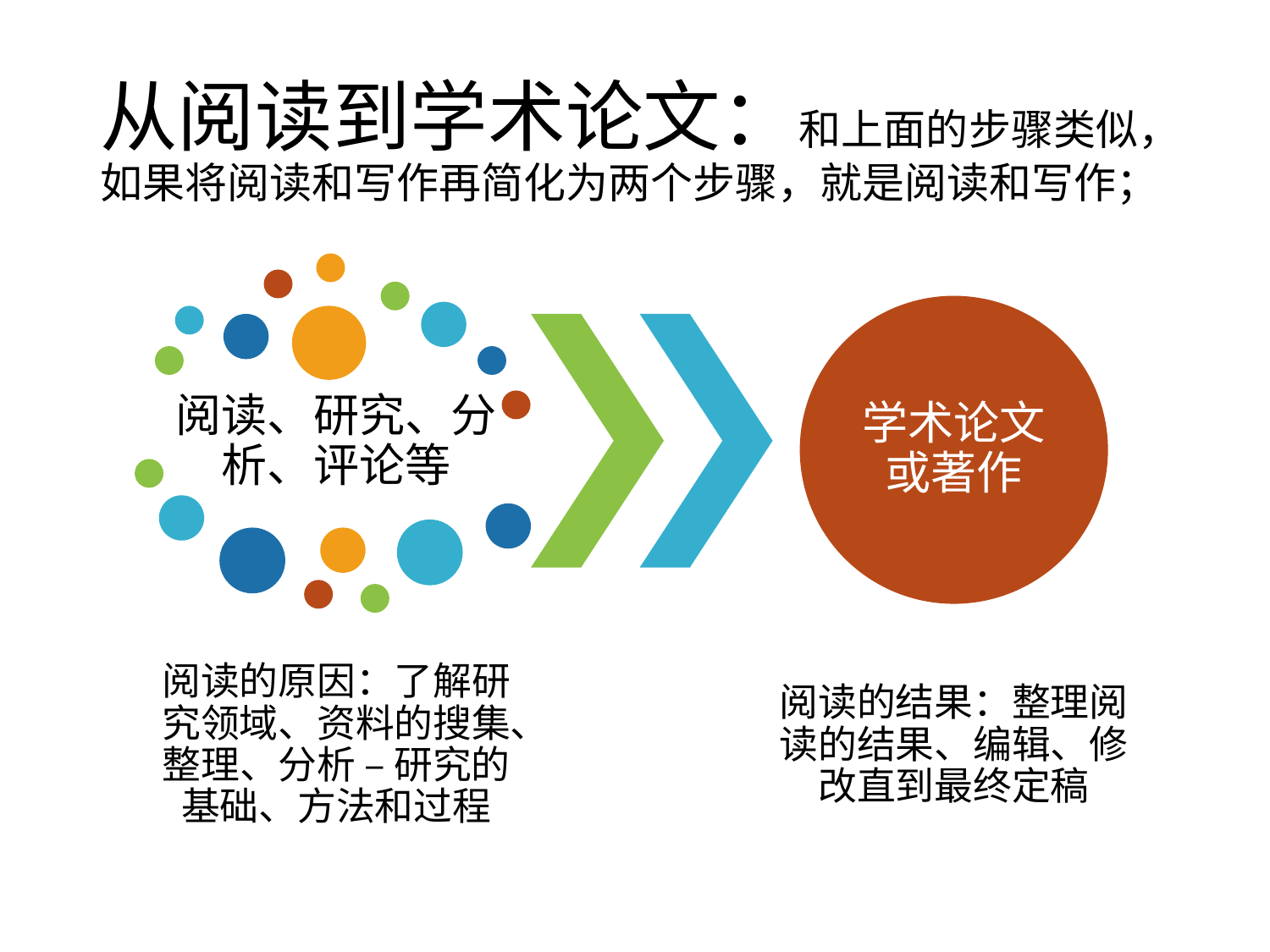

# 从阅读到学术论文：和上面的步骤类似，如果将阅读和写作再简化为两个步骤，就是阅读和写作；
阅读、研究、分析、评论等
阅读的原因：了解研究领域、资料的搜集、整理、分析 – 研究的基础、方法和过程
学术论文或著作
阅读的结果：整理阅读的结果、编辑、修改直到最终定稿